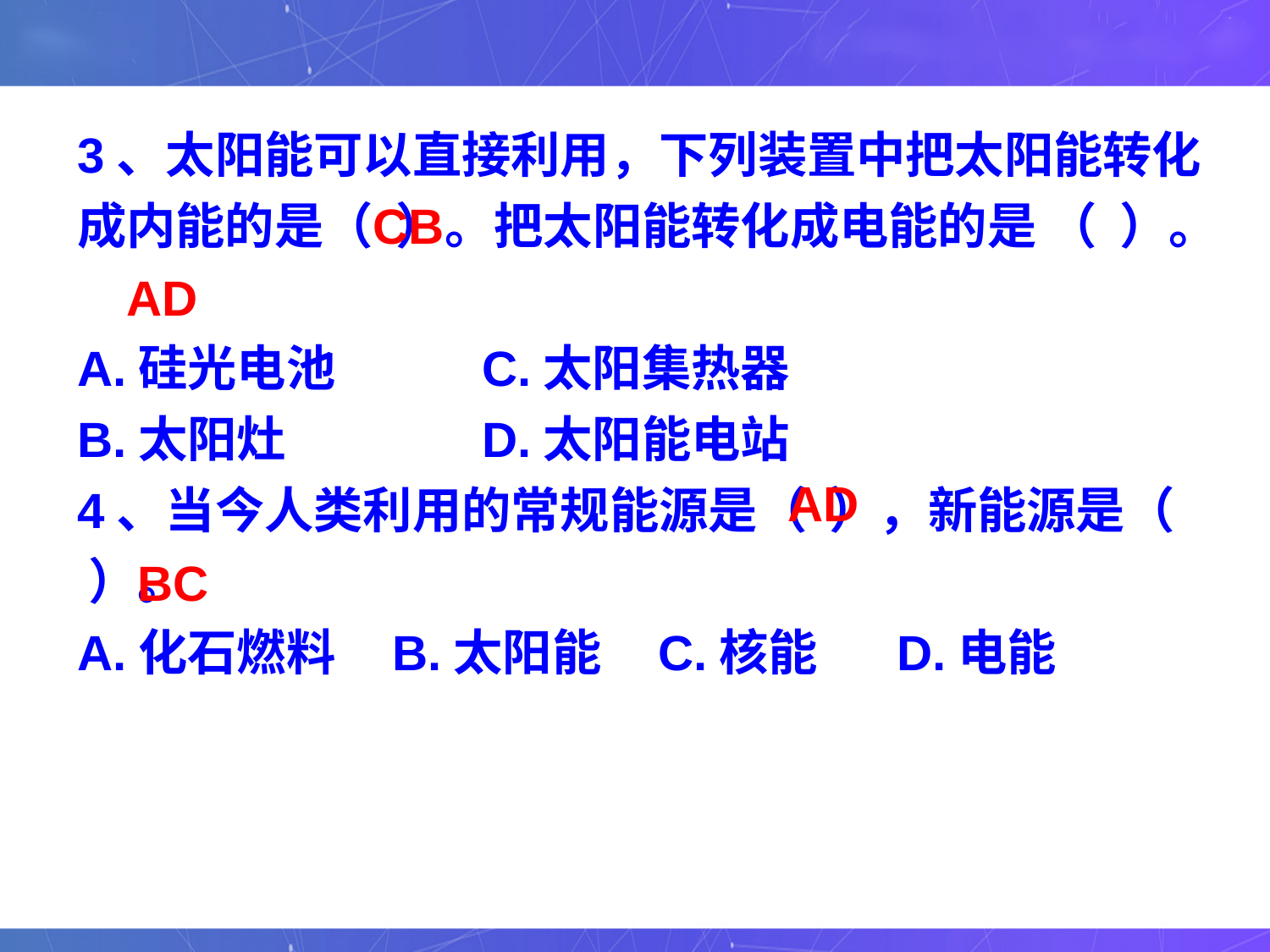

3、太阳能可以直接利用，下列装置中把太阳能转化成内能的是（  ）。把太阳能转化成电能的是 （  ）。
A.硅光电池            C.太阳集热器
B.太阳灶            　D.太阳能电站
4、当今人类利用的常规能源是（  ），新能源是（   ）。
A.化石燃料    B.太阳能    C.核能      D.电能
CB
AD
AD
BC